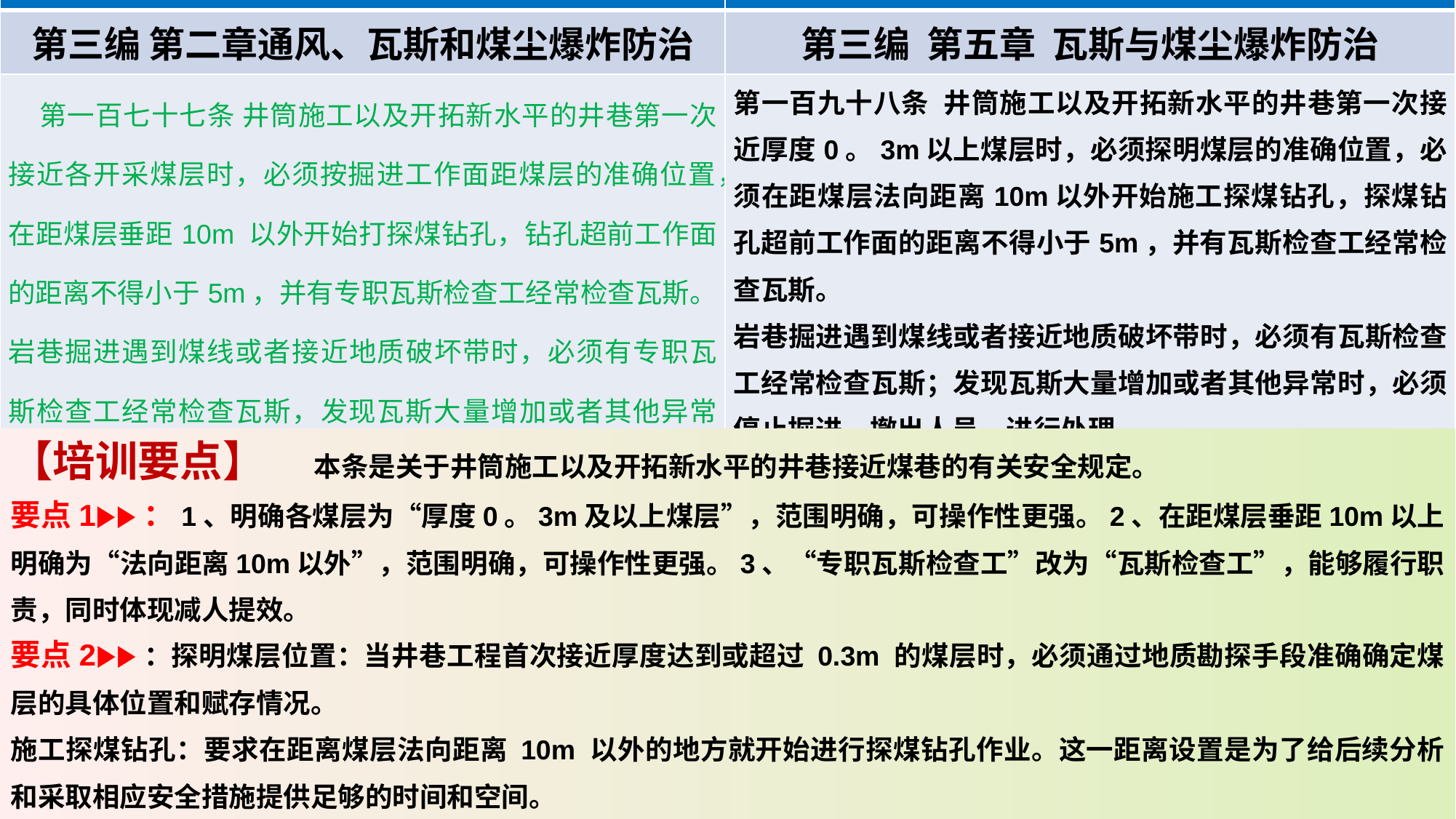

| 《煤矿安全规程》（2022版） | 《煤矿安全规程》（2025版） |
| --- | --- |
| 第三编 第二章通风、瓦斯和煤尘爆炸防治 | 第三编 第五章 瓦斯与煤尘爆炸防治 |
| 第一百七十七条 井筒施工以及开拓新水平的井巷第一次接近各开采煤层时，必须按掘进工作面距煤层的准确位置，在距煤层垂距10m 以外开始打探煤钻孔，钻孔超前工作面的距离不得小于5m，并有专职瓦斯检查工经常检查瓦斯。岩巷掘进遇到煤线或者接近地质破坏带时，必须有专职瓦斯检查工经常检查瓦斯，发现瓦斯大量增加或者其他异常时，必须停止掘进，撤出人员，进行处理。 | 第一百九十八条 井筒施工以及开拓新水平的井巷第一次接近厚度0。3m以上煤层时，必须探明煤层的准确位置，必须在距煤层法向距离10m以外开始施工探煤钻孔，探煤钻孔超前工作面的距离不得小于5m，并有瓦斯检查工经常检查瓦斯。 岩巷掘进遇到煤线或者接近地质破坏带时，必须有瓦斯检查工经常检查瓦斯；发现瓦斯大量增加或者其他异常时，必须停止掘进、撤出人员、进行处理。 |
【培训要点】      本条是关于井筒施工以及开拓新水平的井巷接近煤巷的有关安全规定。
要点1▶▶：1、明确各煤层为“厚度0。3m及以上煤层”，范围明确，可操作性更强。2、在距煤层垂距10m以上明确为“法向距离10m以外”，范围明确，可操作性更强。3、“专职瓦斯检查工”改为“瓦斯检查工”，能够履行职责，同时体现减人提效。
要点2▶▶：探明煤层位置：当井巷工程首次接近厚度达到或超过 0.3m 的煤层时，必须通过地质勘探手段准确确定煤层的具体位置和赋存情况。
施工探煤钻孔：要求在距离煤层法向距离 10m 以外的地方就开始进行探煤钻孔作业。这一距离设置是为了给后续分析和采取相应安全措施提供足够的时间和空间。
超前工作面的距离：探煤钻孔应超前于实际掘进工作面至少 5m，这样可以提前了解前方煤层的情况，为及时调整施工方案争取主动权。
瓦斯检查：在整个过程中，还需要配备专业的瓦斯检查工，他们要定期甚至连续地监测周围环境中的瓦斯浓度变化，一旦发现异常能够迅速做出反应。